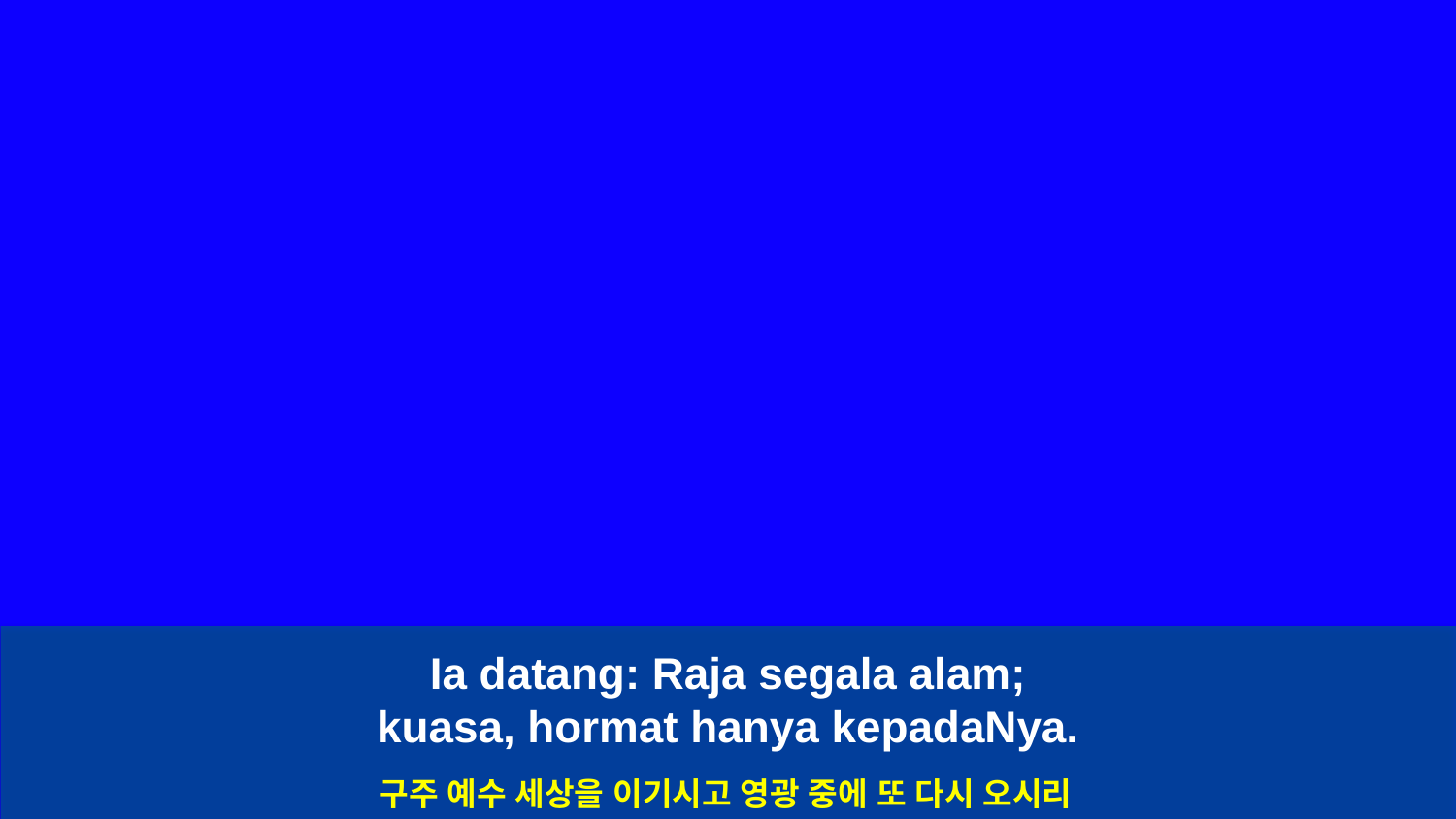

Ia datang: Raja segala alam;
kuasa, hormat hanya kepadaNya.
구주 예수 세상을 이기시고 영광 중에 또 다시 오시리